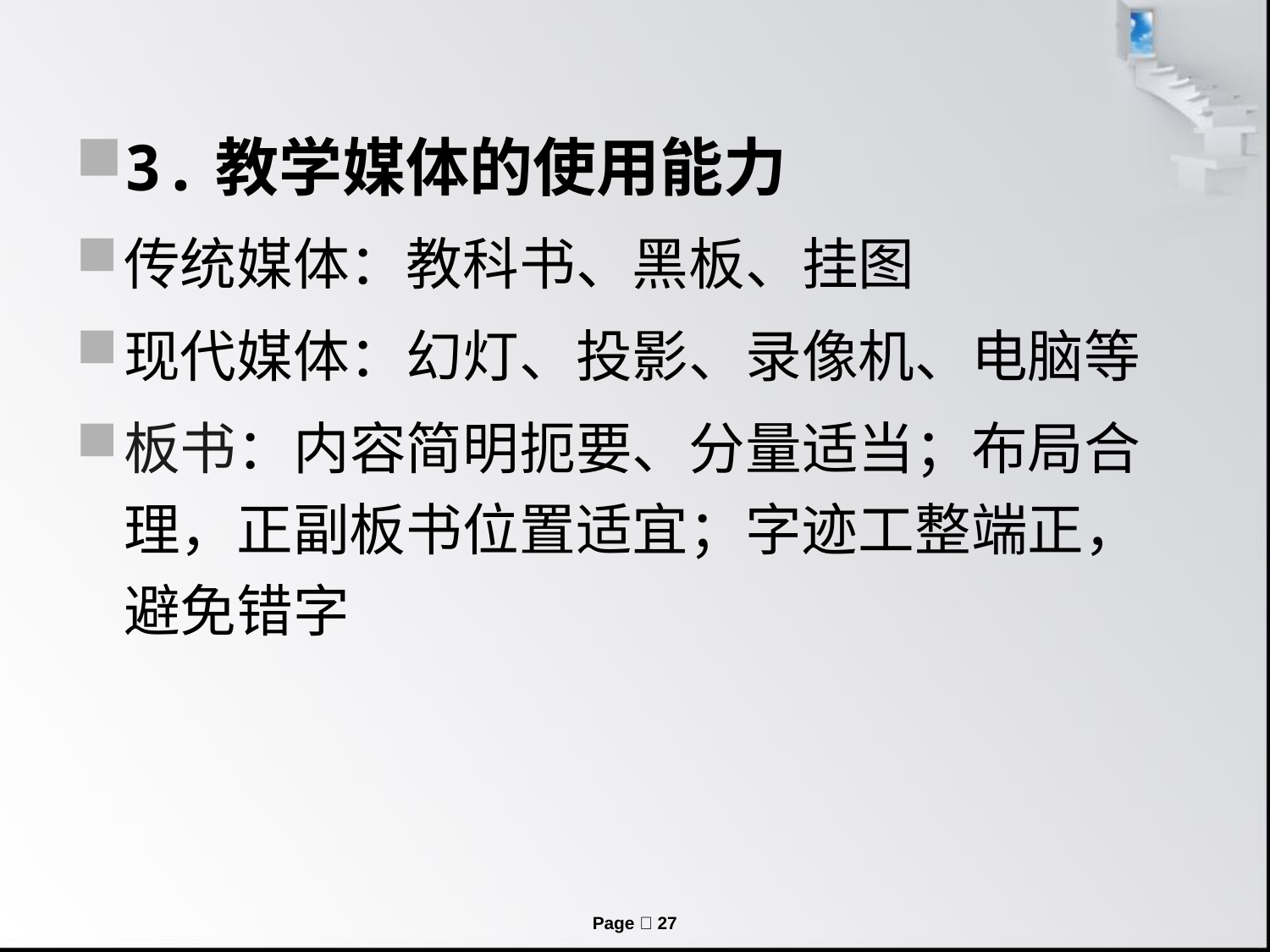

3.教学媒体的使用能力
传统媒体：教科书、黑板、挂图
现代媒体：幻灯、投影、录像机、电脑等
板书：内容简明扼要、分量适当；布局合理，正副板书位置适宜；字迹工整端正，避免错字